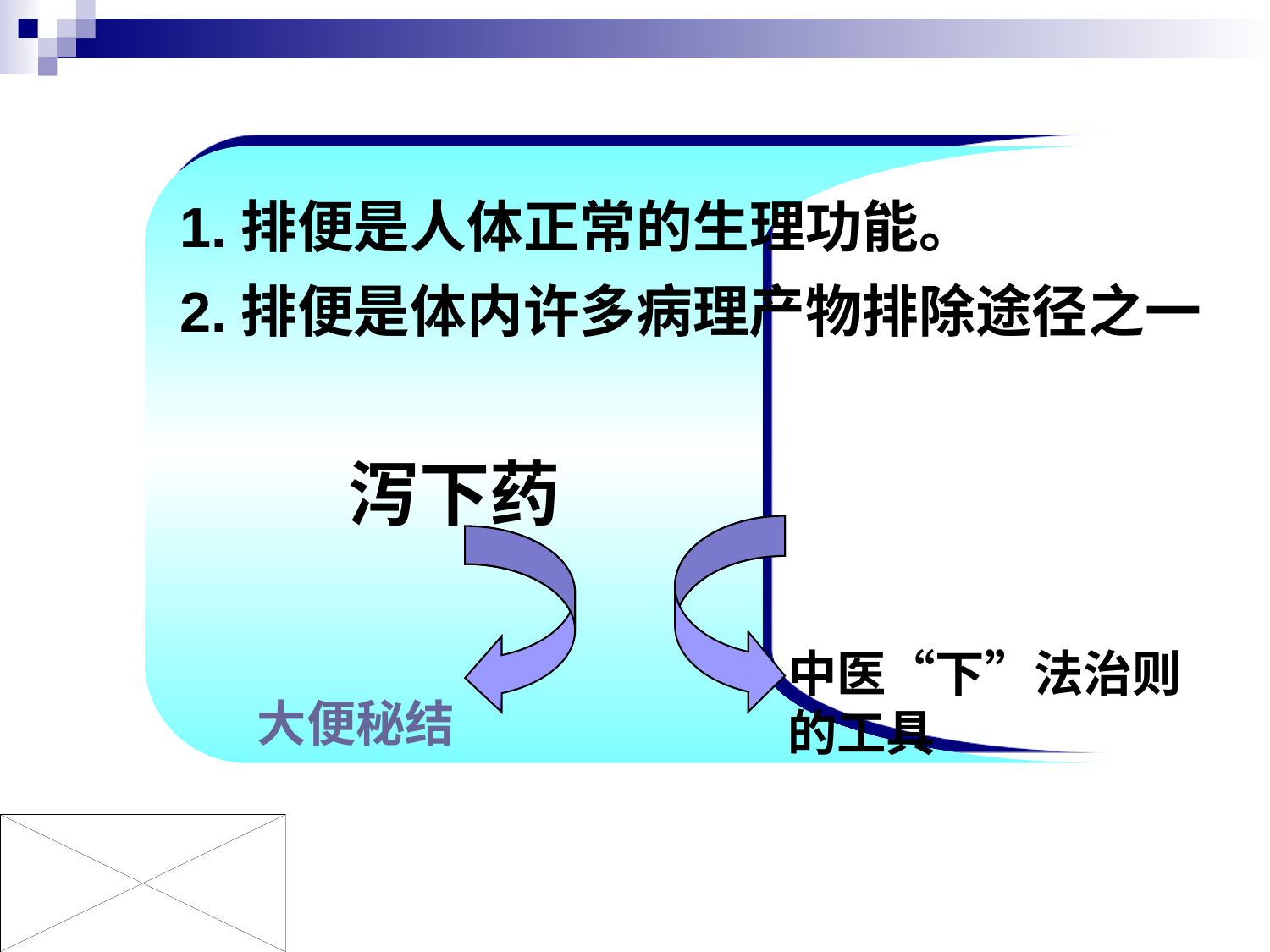

1.排便是人体正常的生理功能。
2.排便是体内许多病理产物排除途径之一

            泻下药

中医“下”法治则的工具
大便秘结